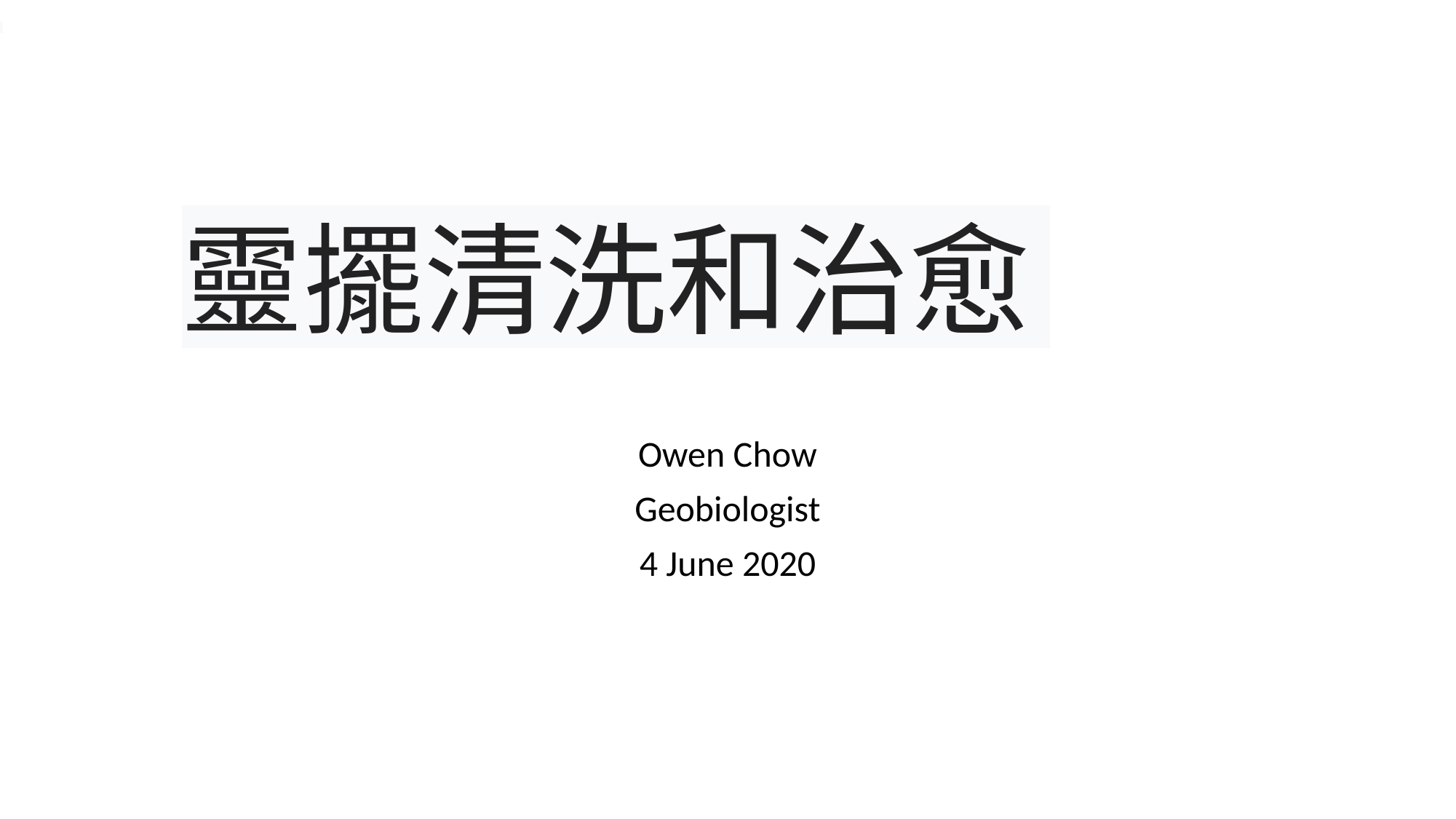

# 靈擺清洗和治愈
Owen Chow
Geobiologist
4 June 2020